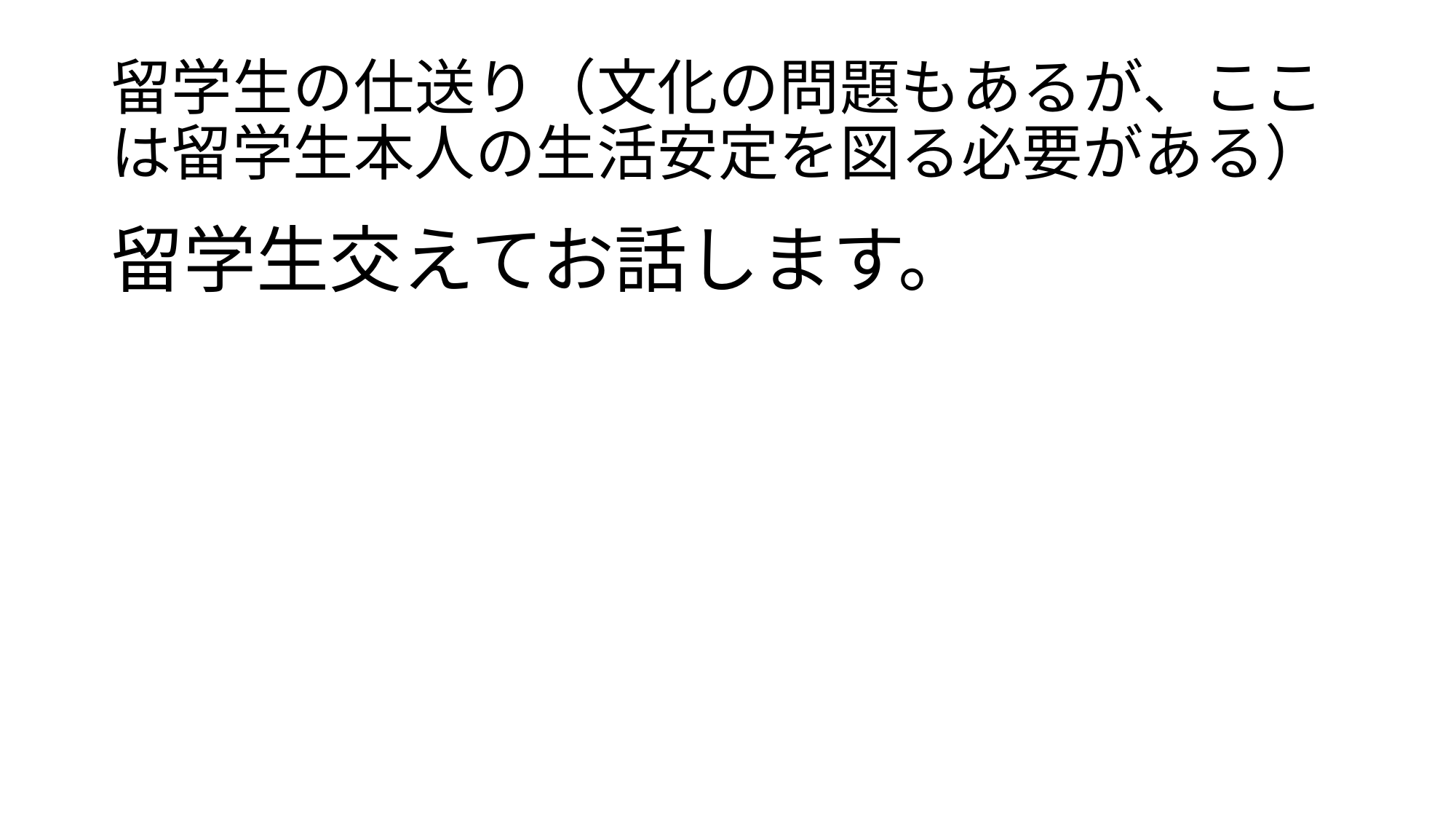

# 留学生の仕送り（文化の問題もあるが、ここは留学生本人の生活安定を図る必要がある）
留学生交えてお話します。